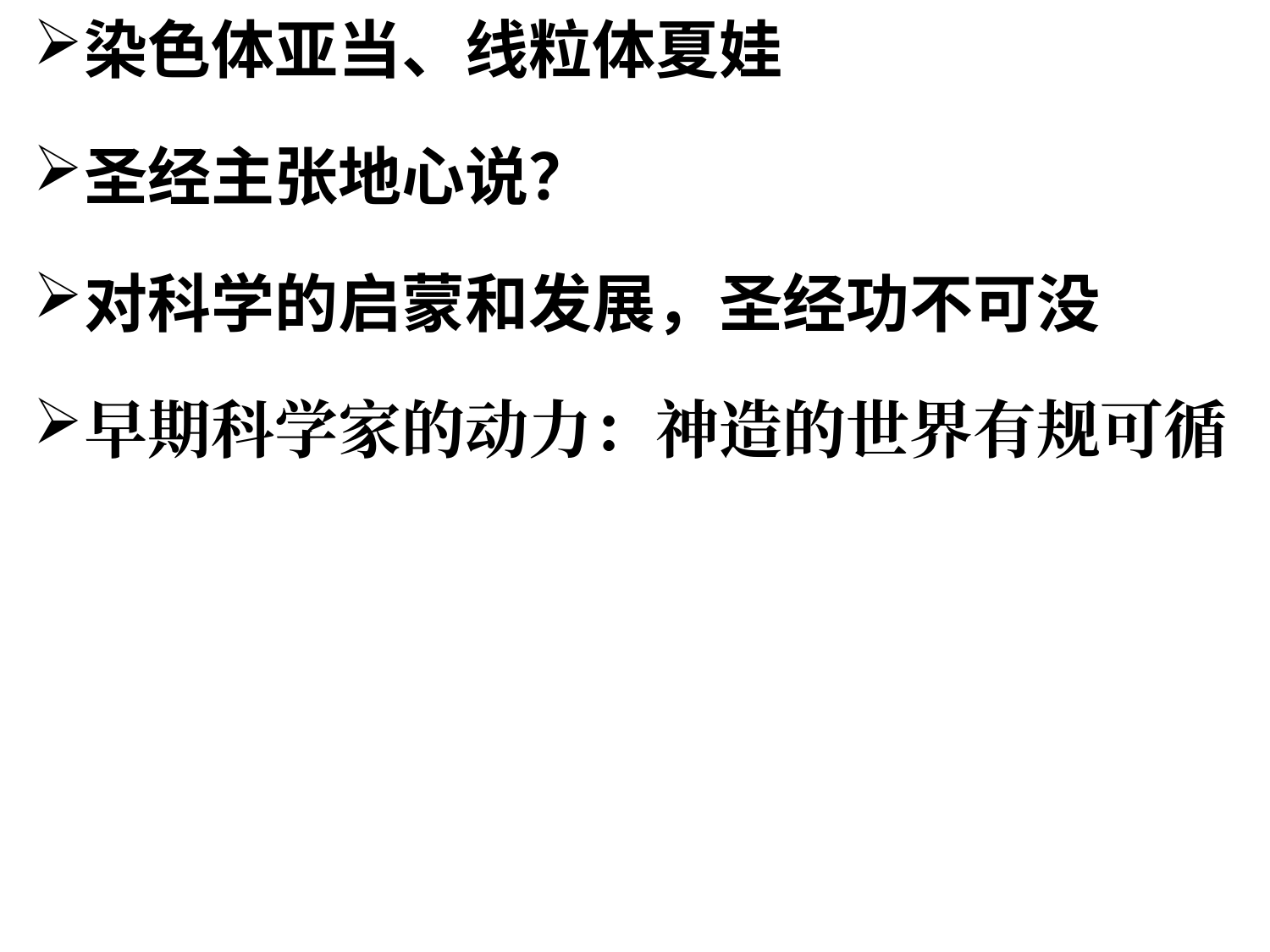

染色体亚当、线粒体夏娃

圣经主张地心说？

对科学的启蒙和发展，圣经功不可没

早期科学家的动力：神造的世界有规可循